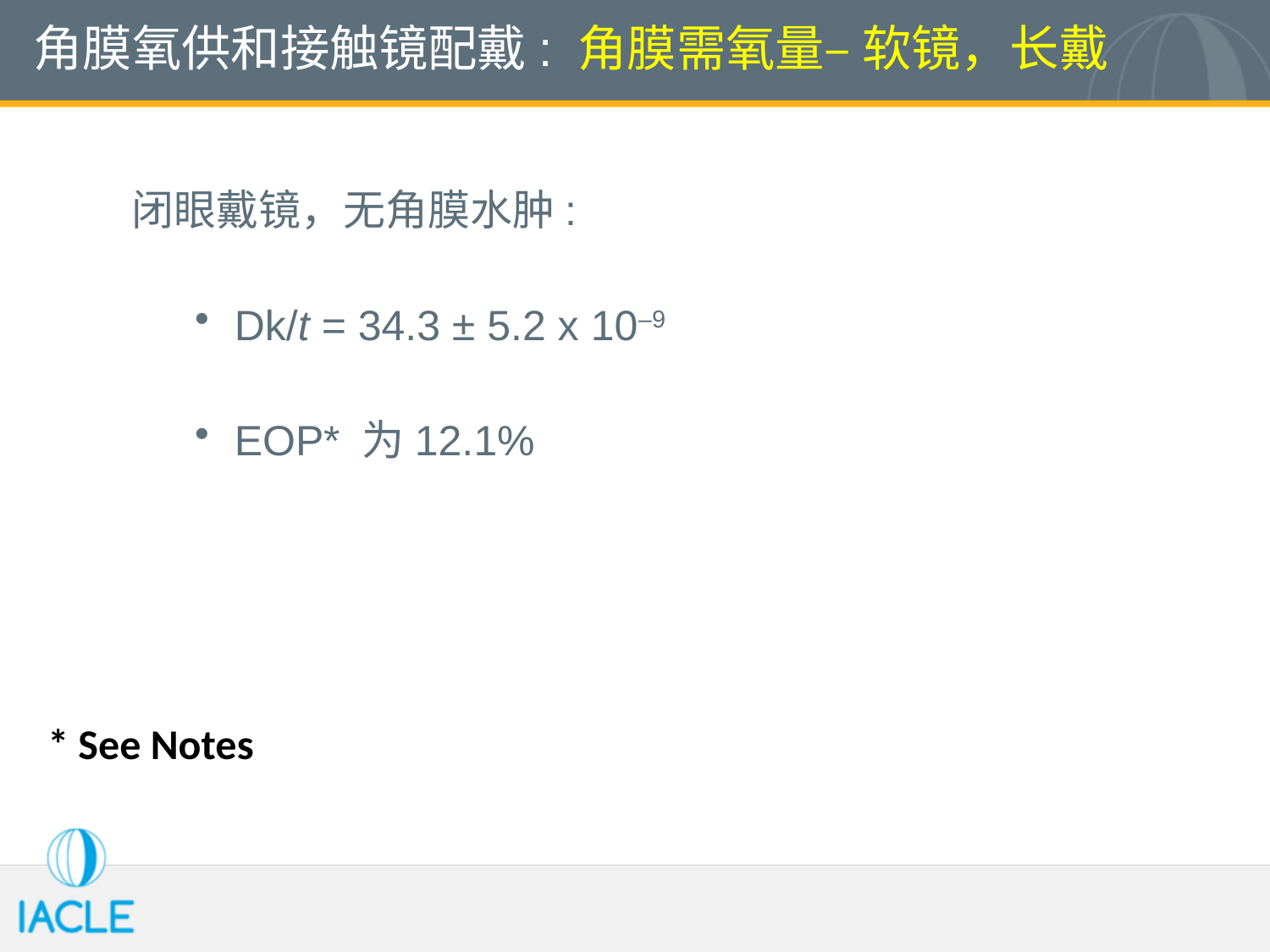

角膜氧供和接触镜配戴: 角膜需氧量– 软镜，长戴
闭眼戴镜，无角膜水肿:
Dk/t = 34.3 ± 5.2 x 10–9
EOP* 为12.1%
* See Notes